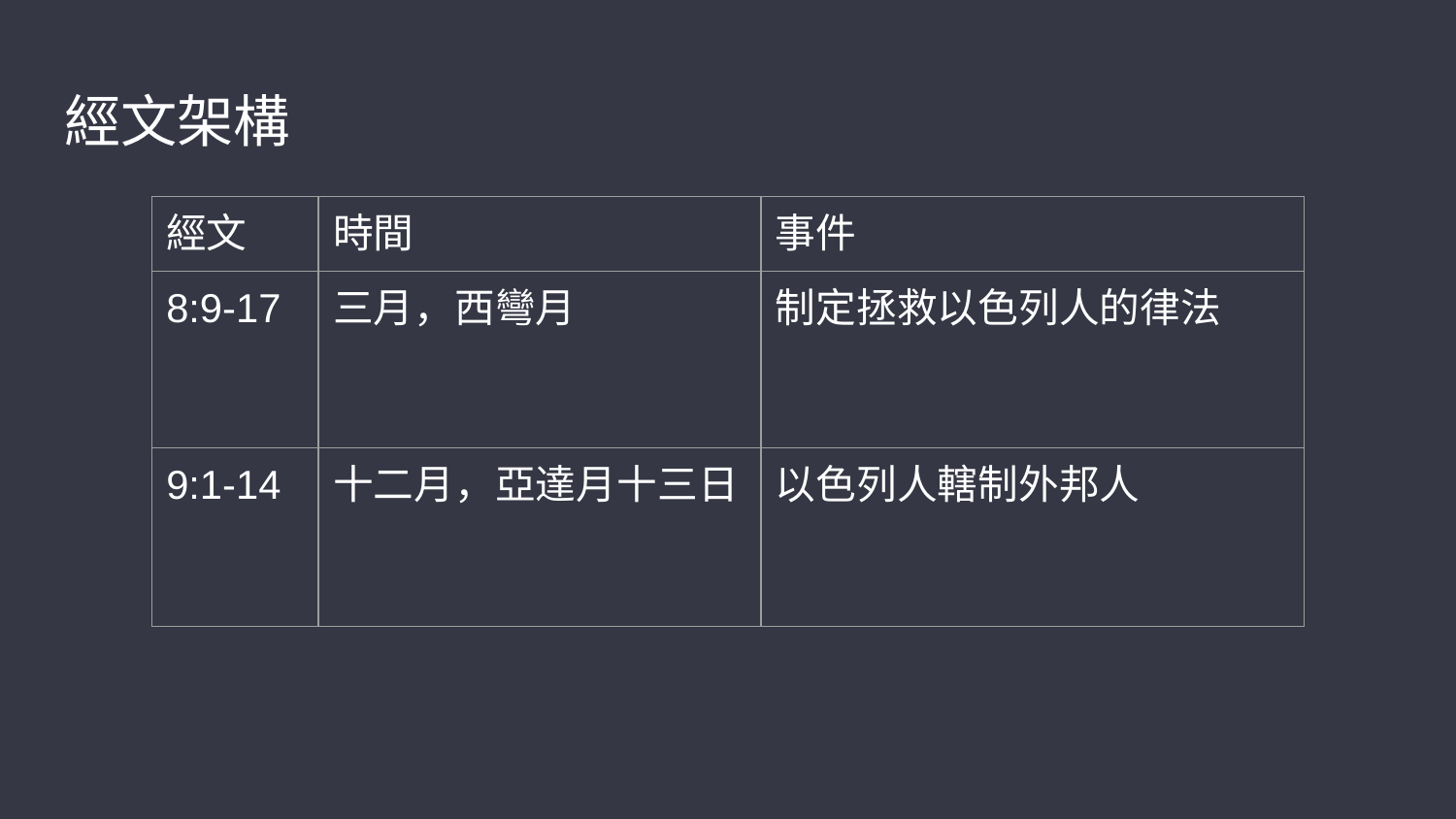

# 經文架構
| 經文 | 時間 | 事件 |
| --- | --- | --- |
| 8:9-17 | 三月，西彎月 | 制定拯救以色列人的律法 |
| 9:1-14 | 十二月，亞達月十三日 | 以色列人轄制外邦人 |